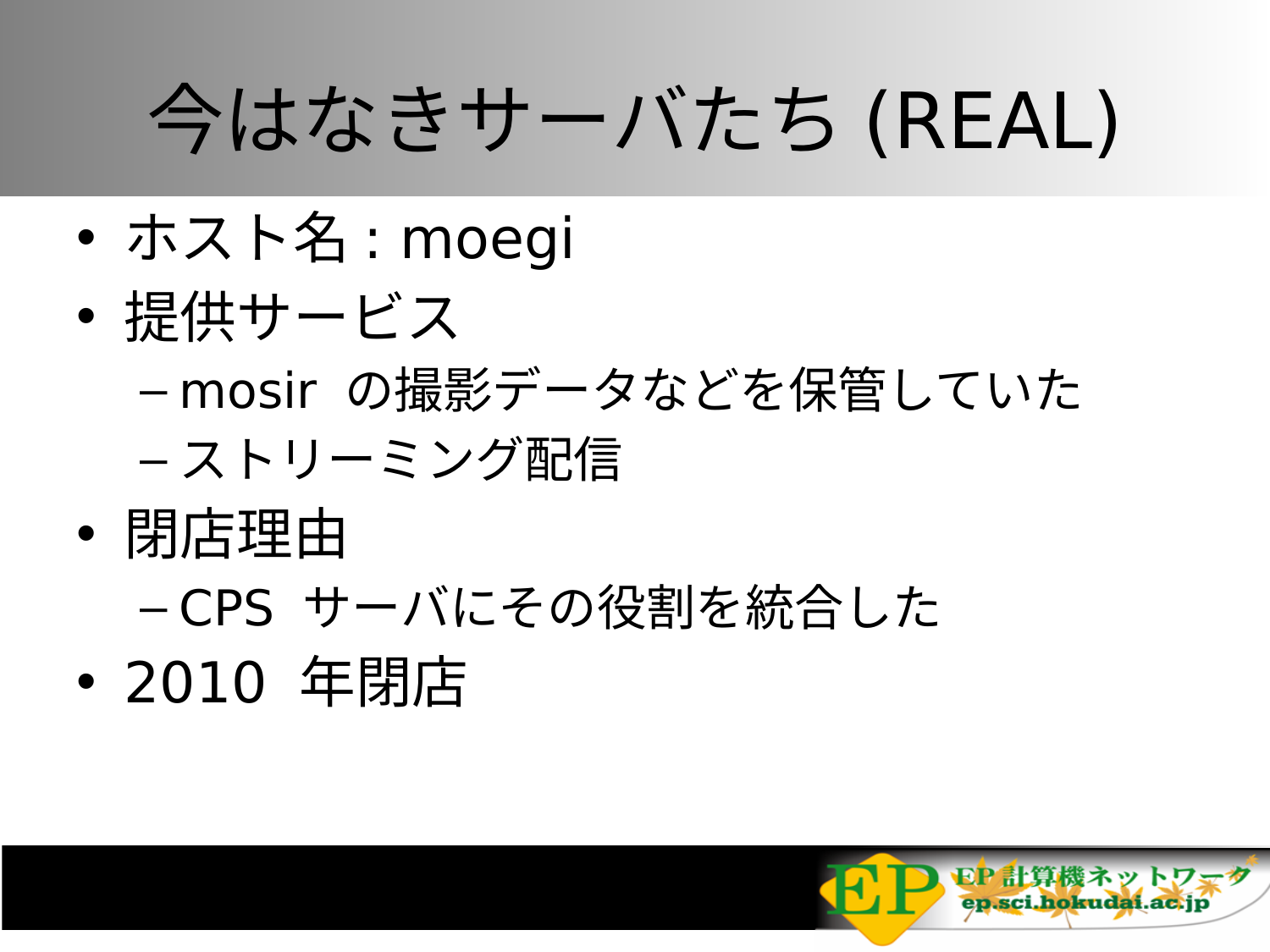

# 今はなきサーバたち(REAL)
ホスト名: moegi
提供サービス
mosir の撮影データなどを保管していた
ストリーミング配信
閉店理由
CPS サーバにその役割を統合した
2010 年閉店